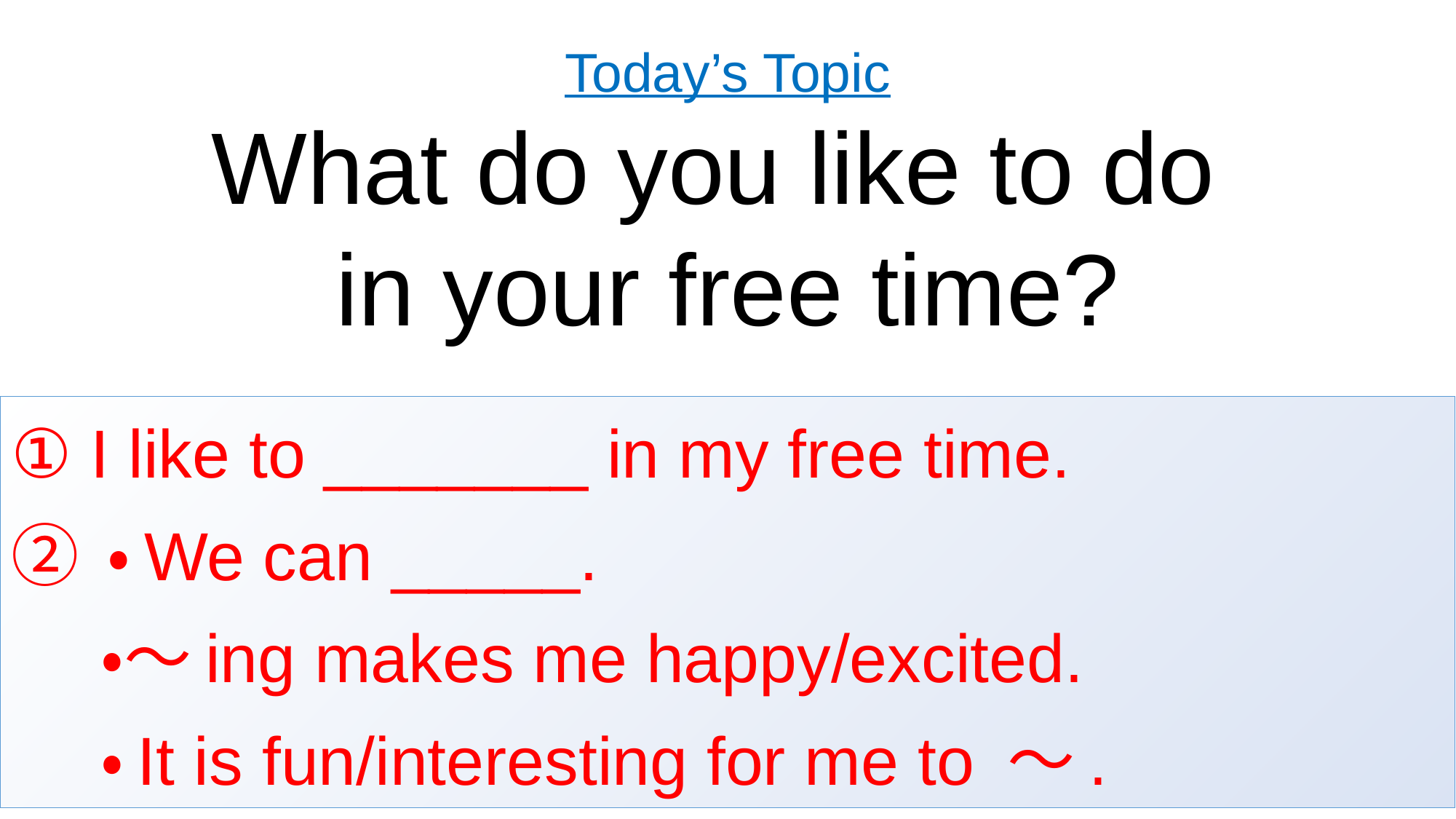

# Today’s Topic What do you like to do in your free time?
① I like to _______ in my free time.
② ・We can _____.
     ・～ing makes me happy/excited.
     ・It is fun/interesting for me to ～.